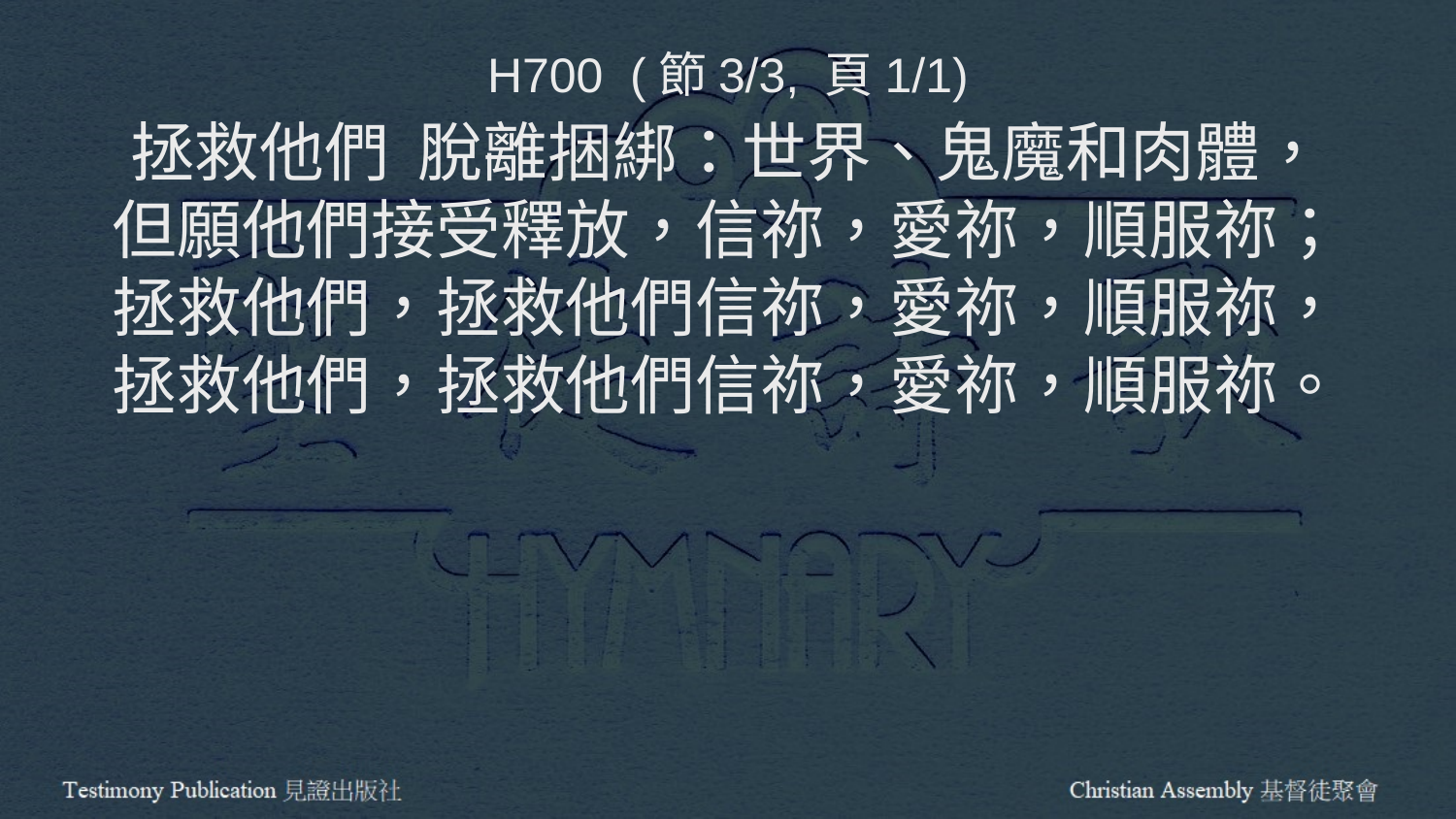

H700  (節3/3, 頁1/1)
拯救他們  脫離捆綁：世界、鬼魔和肉體，
但願他們接受釋放，信祢，愛祢，順服祢；
拯救他們，拯救他們信祢，愛祢，順服祢，
拯救他們，拯救他們信祢，愛祢，順服祢。